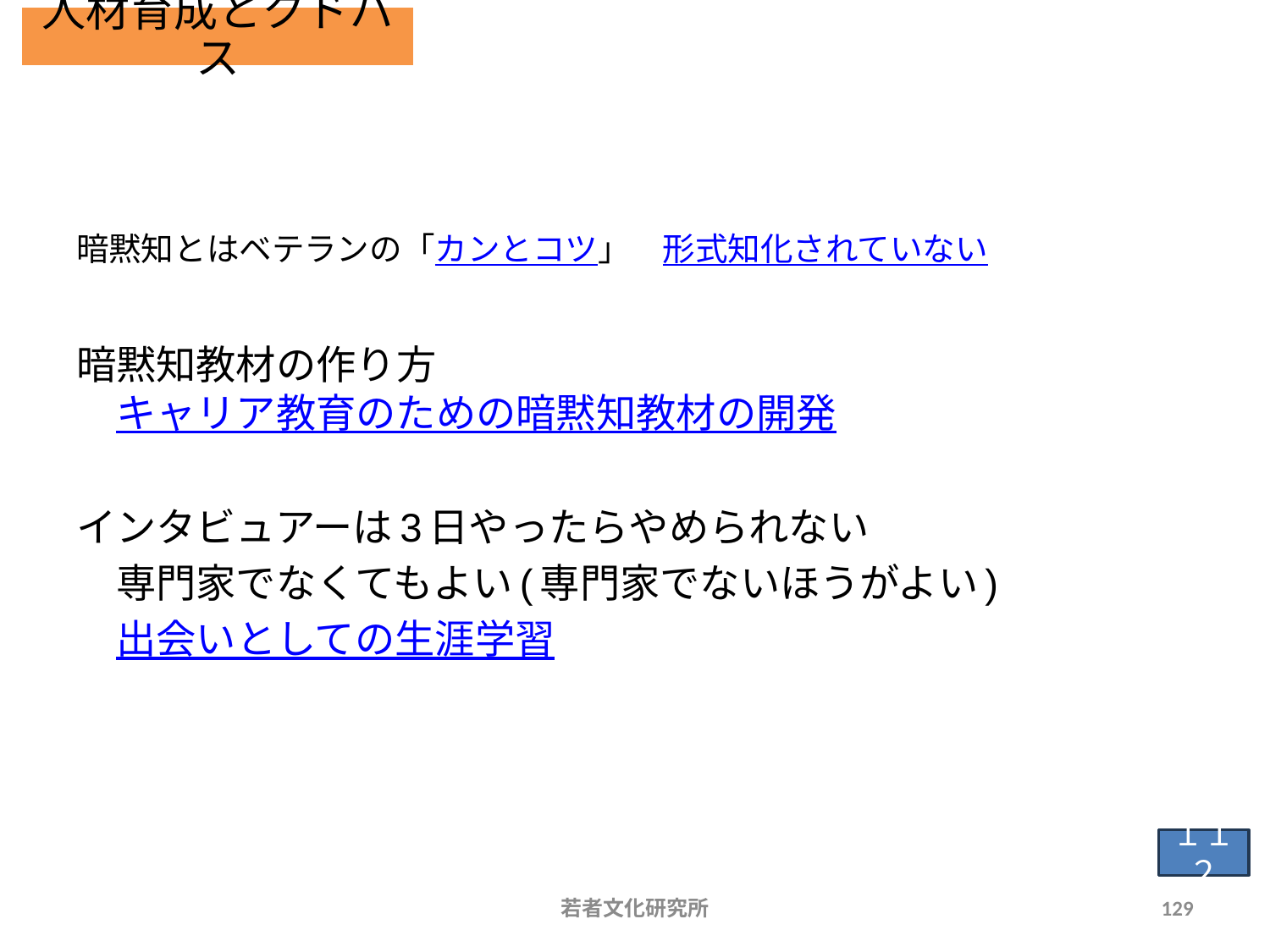

人材育成とクドバス
# 人材をどう育成するか …「見て覚えろ」による弊害、暗黙知教材
暗黙知とはベテランの「カンとコツ」　形式知化されていない

暗黙知教材の作り方
　キャリア教育のための暗黙知教材の開発
インタビュアーは3日やったらやめられない
　専門家でなくてもよい(専門家でないほうがよい)
　出会いとしての生涯学習

１１２
若者文化研究所
129